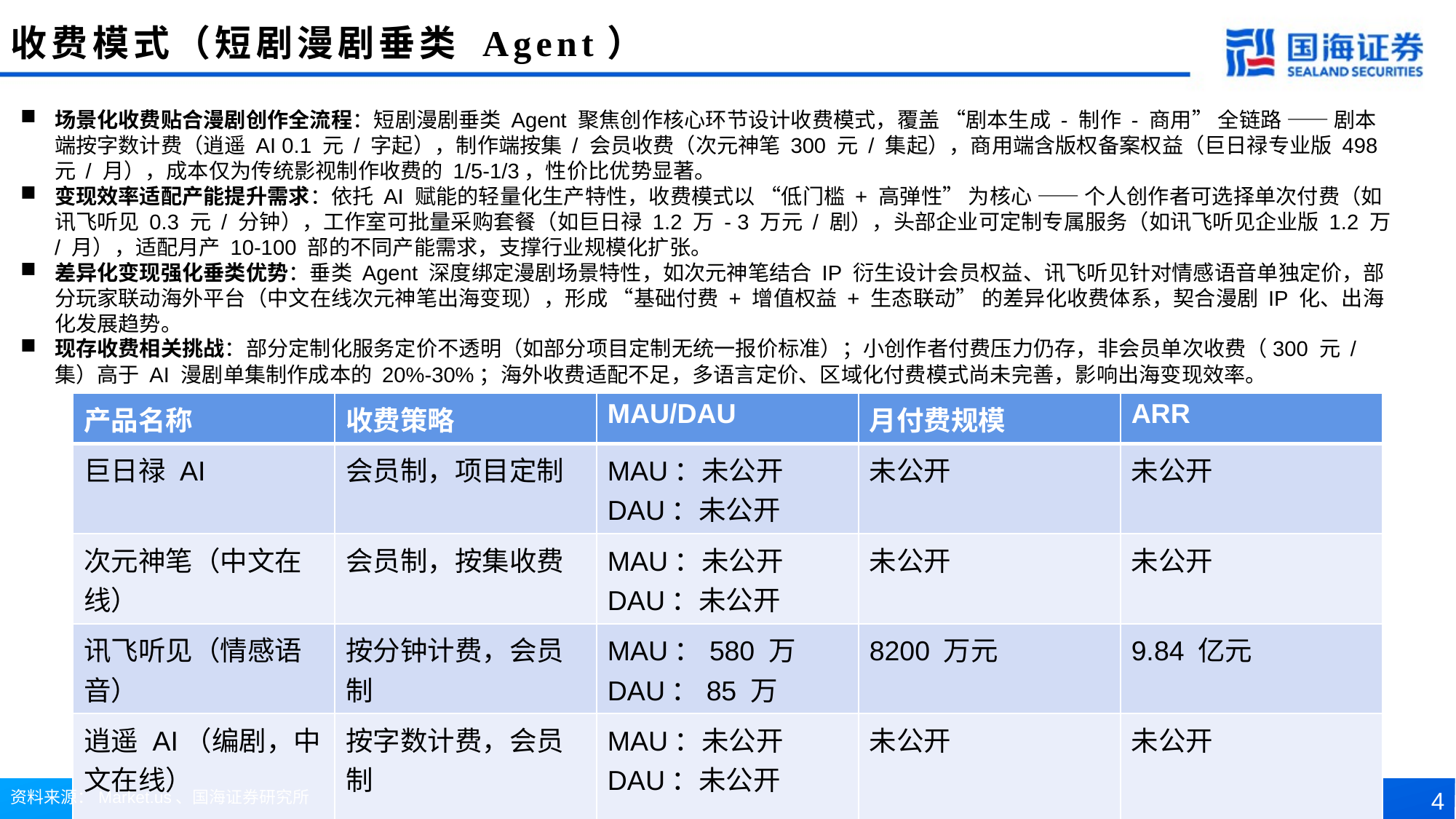

# 收费模式（短剧漫剧垂类 Agent）
场景化收费贴合漫剧创作全流程：短剧漫剧垂类 Agent 聚焦创作核心环节设计收费模式，覆盖 “剧本生成 - 制作 - 商用” 全链路 —— 剧本端按字数计费（逍遥 AI 0.1 元 / 字起），制作端按集 / 会员收费（次元神笔 300 元 / 集起），商用端含版权备案权益（巨日禄专业版 498 元 / 月），成本仅为传统影视制作收费的 1/5-1/3，性价比优势显著。
变现效率适配产能提升需求：依托 AI 赋能的轻量化生产特性，收费模式以 “低门槛 + 高弹性” 为核心 —— 个人创作者可选择单次付费（如讯飞听见 0.3 元 / 分钟），工作室可批量采购套餐（如巨日禄 1.2 万 - 3 万元 / 剧），头部企业可定制专属服务（如讯飞听见企业版 1.2 万 / 月），适配月产 10-100 部的不同产能需求，支撑行业规模化扩张。
差异化变现强化垂类优势：垂类 Agent 深度绑定漫剧场景特性，如次元神笔结合 IP 衍生设计会员权益、讯飞听见针对情感语音单独定价，部分玩家联动海外平台（中文在线次元神笔出海变现），形成 “基础付费 + 增值权益 + 生态联动” 的差异化收费体系，契合漫剧 IP 化、出海化发展趋势。
现存收费相关挑战：部分定制化服务定价不透明（如部分项目定制无统一报价标准）；小创作者付费压力仍存，非会员单次收费（300 元 / 集）高于 AI 漫剧单集制作成本的 20%-30%；海外收费适配不足，多语言定价、区域化付费模式尚未完善，影响出海变现效率。

| 产品名称 | 收费策略 | MAU/DAU | 月付费规模 | ARR |
| --- | --- | --- | --- | --- |
| 巨日禄 AI | 会员制，项目定制 | MAU：未公开 DAU：未公开 | 未公开 | 未公开 |
| 次元神笔（中文在线） | 会员制，按集收费 | MAU：未公开 DAU：未公开 | 未公开 | 未公开 |
| 讯飞听见（情感语音） | 按分钟计费，会员制 | MAU：580 万 DAU：85 万 | 8200 万元 | 9.84 亿元 |
| 逍遥 AI（编剧，中文在线） | 按字数计费，会员制 | MAU：未公开 DAU：未公开 | 未公开 | 未公开 |
资料来源：Market.us、国海证券研究所